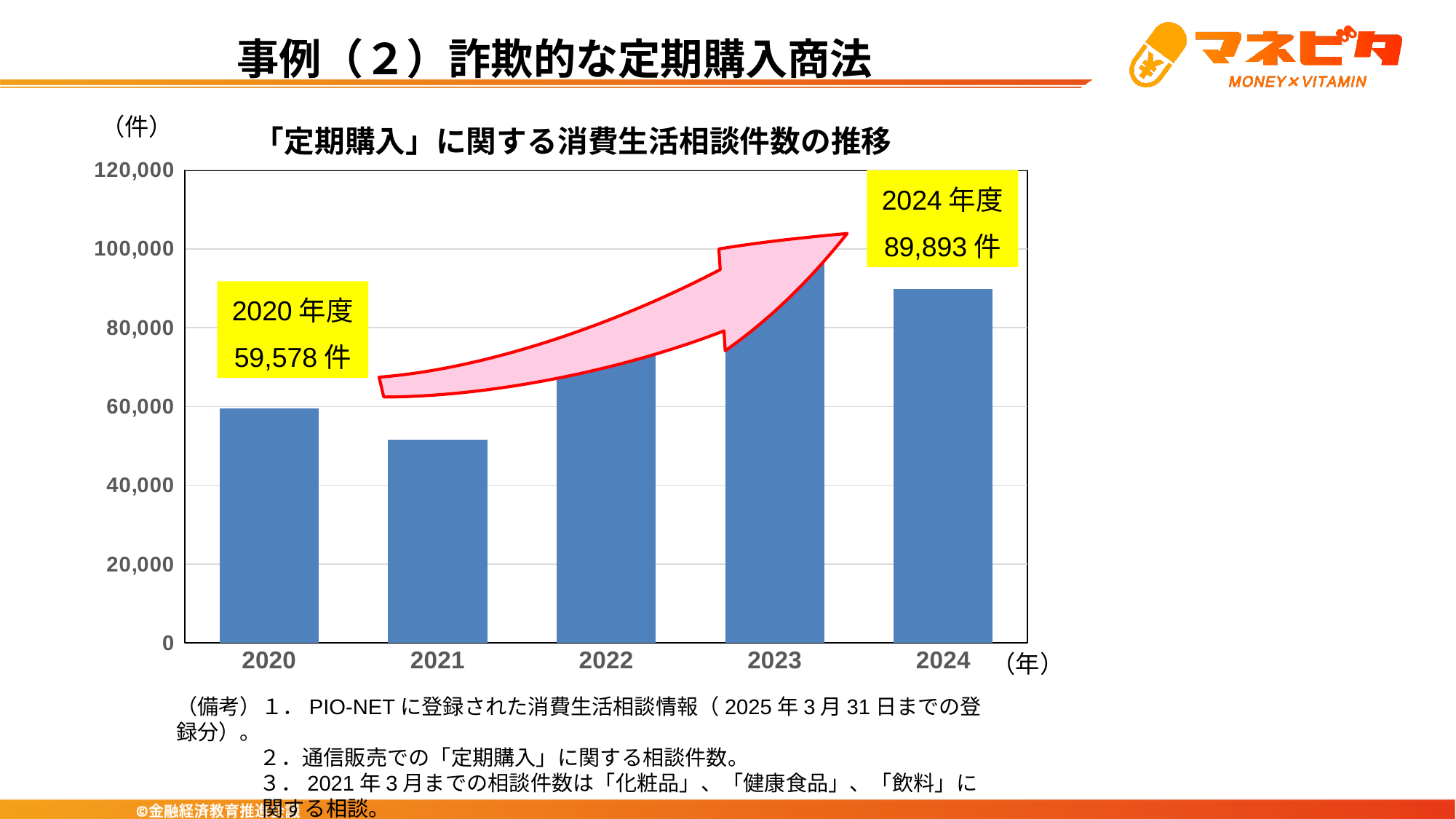

# 事例（２）詐欺的な定期購入商法
（件）
「定期購入」に関する消費生活相談件数の推移

### Chart

| Category | 列1 |
|---|---|
| 2020 | 59578.0 |
| 2021 | 51461.0 |
| 2022 | 76052.0 |
| 2023 | 98599.0 |
| 2024 | 89893.0 |
2024年度
89,893件

2020年度
59,578件
（年）
（備考）１．PIO-NETに登録された消費生活相談情報（2025年3月31日までの登録分）。
   ２．通信販売での「定期購入」に関する相談件数。
   ３．2021年3月までの相談件数は「化粧品」、「健康食品」、「飲料」に関する相談。
      2021年4月以降の相談件数は全商品に関する相談。